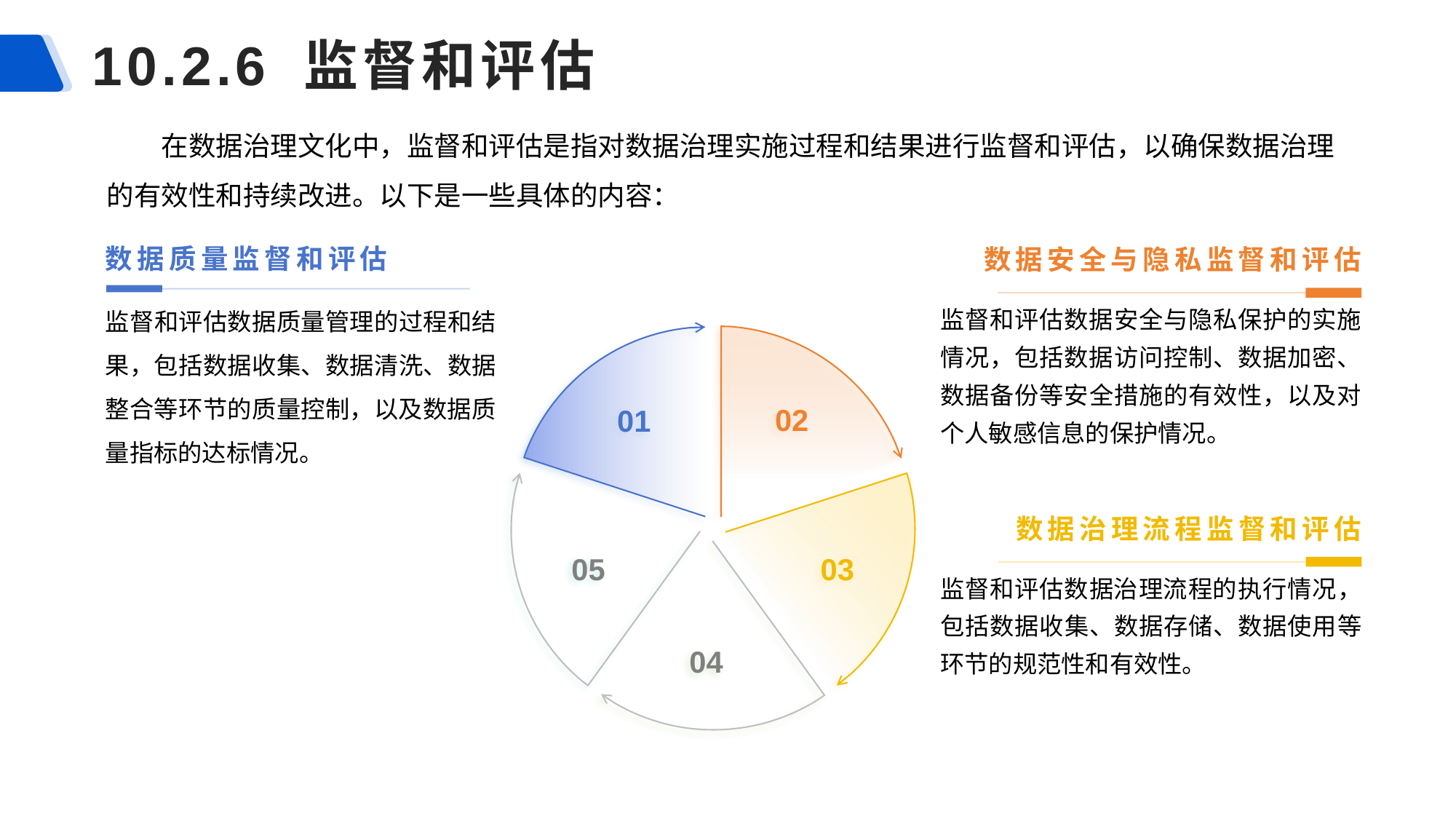

# 10.2.6 监督和评估
在数据治理文化中，监督和评估是指对数据治理实施过程和结果进行监督和评估，以确保数据治理的有效性和持续改进。以下是一些具体的内容：
数据安全与隐私监督和评估
数据质量监督和评估

监督和评估数据质量管理的过程和结果，包括数据收集、数据清洗、数据整合等环节的质量控制，以及数据质量指标的达标情况。
监督和评估数据安全与隐私保护的实施情况，包括数据访问控制、数据加密、数据备份等安全措施的有效性，以及对个人敏感信息的保护情况。
02
01
数据治理流程监督和评估
05
03
04

监督和评估数据治理流程的执行情况，包括数据收集、数据存储、数据使用等环节的规范性和有效性。